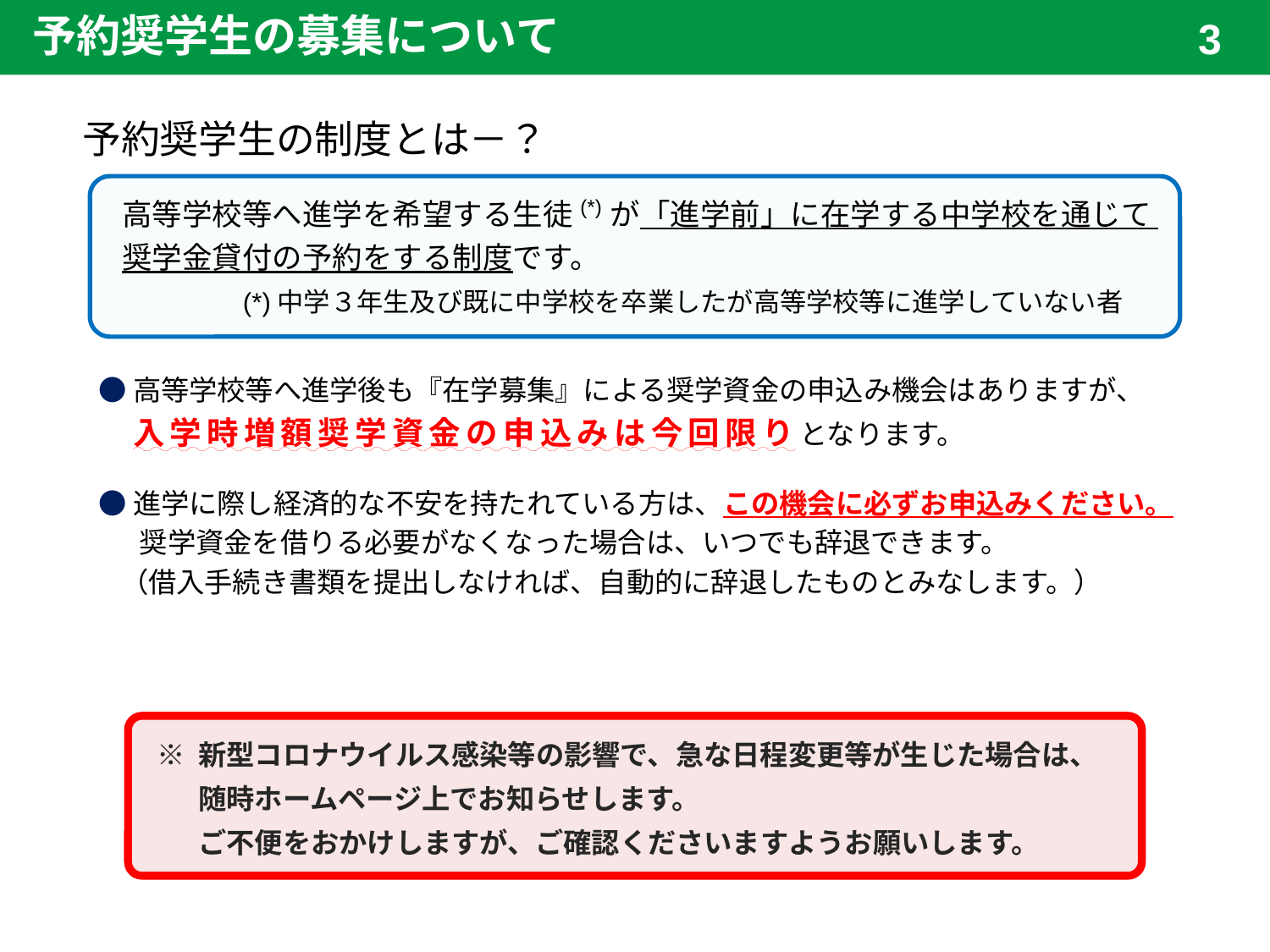

予約奨学生の募集について
3
予約奨学生の制度とは－？
 高等学校等へ進学を希望する生徒(*)が「進学前」に在学する中学校を通じて
 奨学金貸付の予約をする制度です。
             (*)中学３年生及び既に中学校を卒業したが高等学校等に進学していない者
　  ● 高等学校等へ進学後も『在学募集』による奨学資金の申込み機会はありますが、
　 　  入学時増額奨学資金の申込みは今回限りとなります。

　  ● 進学に際し経済的な不安を持たれている方は、この機会に必ずお申込みください。
 　　  奨学資金を借りる必要がなくなった場合は、いつでも辞退できます。
　　 （借入手続き書類を提出しなければ、自動的に辞退したものとみなします。）
  ※ 新型コロナウイルス感染等の影響で、急な日程変更等が生じた場合は、
 　  随時ホームページ上でお知らせします。
 　  ご不便をおかけしますが、ご確認くださいますようお願いします。